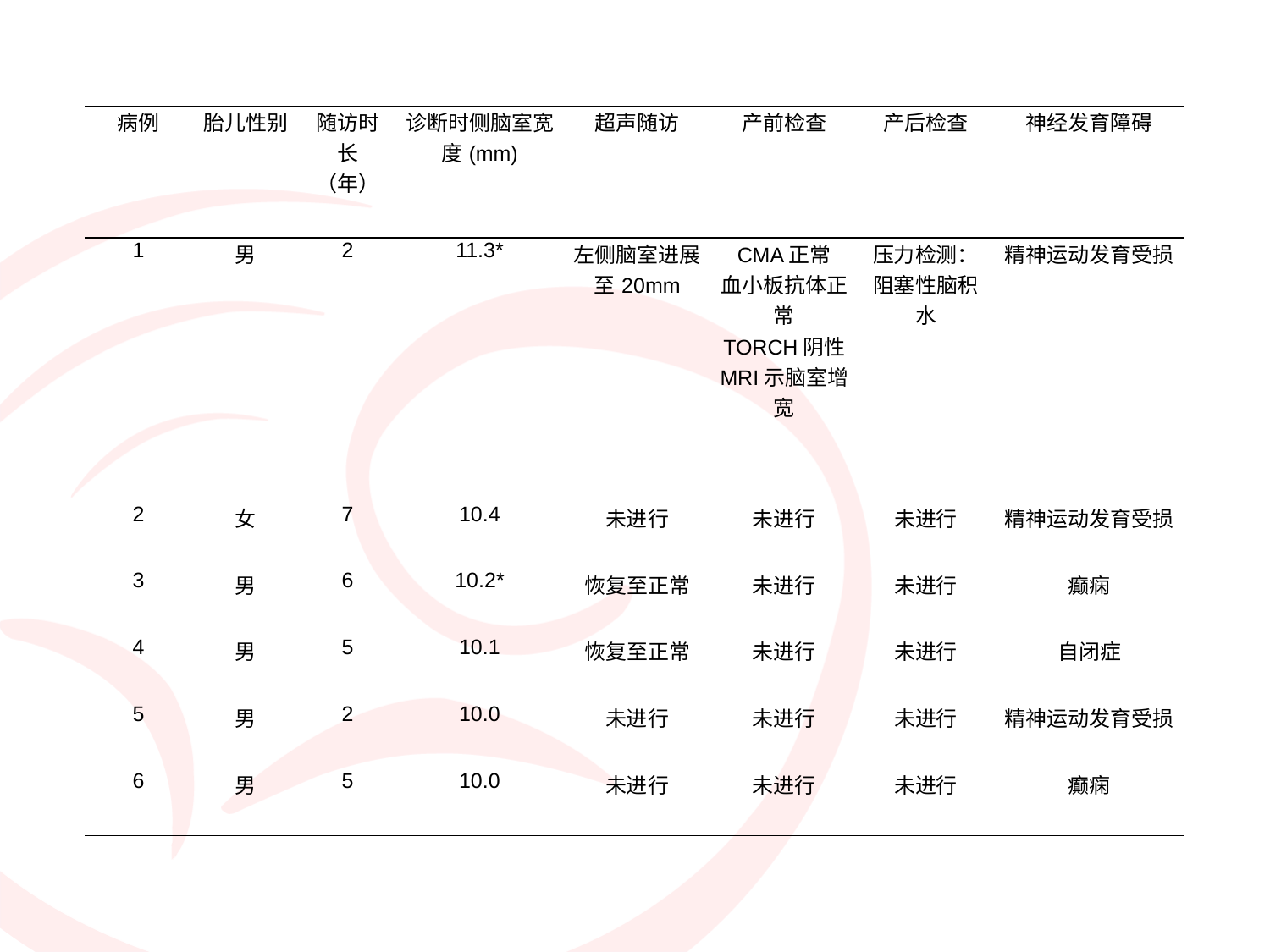

| 病例 | 胎儿性别 | 随访时长（年） | 诊断时侧脑室宽度(mm) | 超声随访 | 产前检查 | 产后检查 | 神经发育障碍 |
| --- | --- | --- | --- | --- | --- | --- | --- |
| 1 | 男 | 2 | 11.3\* | 左侧脑室进展至20mm | CMA正常 血小板抗体正常 TORCH阴性 MRI示脑室增宽 | 压力检测： 阻塞性脑积水 | 精神运动发育受损 |
| 2 | 女 | 7 | 10.4 | 未进行 | 未进行 | 未进行 | 精神运动发育受损 |
| 3 | 男 | 6 | 10.2\* | 恢复至正常 | 未进行 | 未进行 | 癫痫 |
| 4 | 男 | 5 | 10.1 | 恢复至正常 | 未进行 | 未进行 | 自闭症 |
| 5 | 男 | 2 | 10.0 | 未进行 | 未进行 | 未进行 | 精神运动发育受损 |
| 6 | 男 | 5 | 10.0 | 未进行 | 未进行 | 未进行 | 癫痫 |